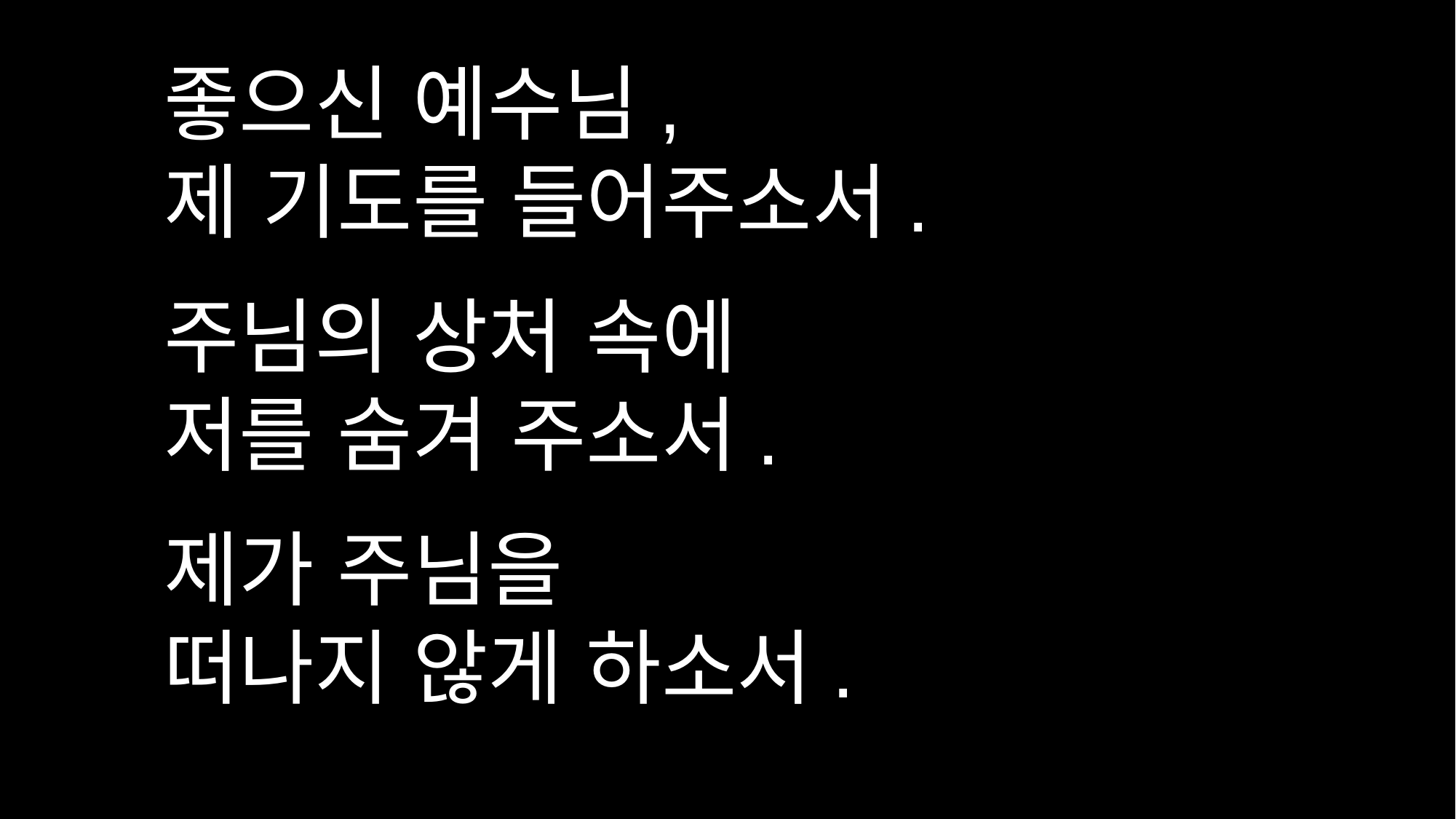

좋으신 예수님,
제 기도를 들어주소서.

주님의 상처 속에
저를 숨겨 주소서.

제가 주님을
떠나지 않게 하소서.